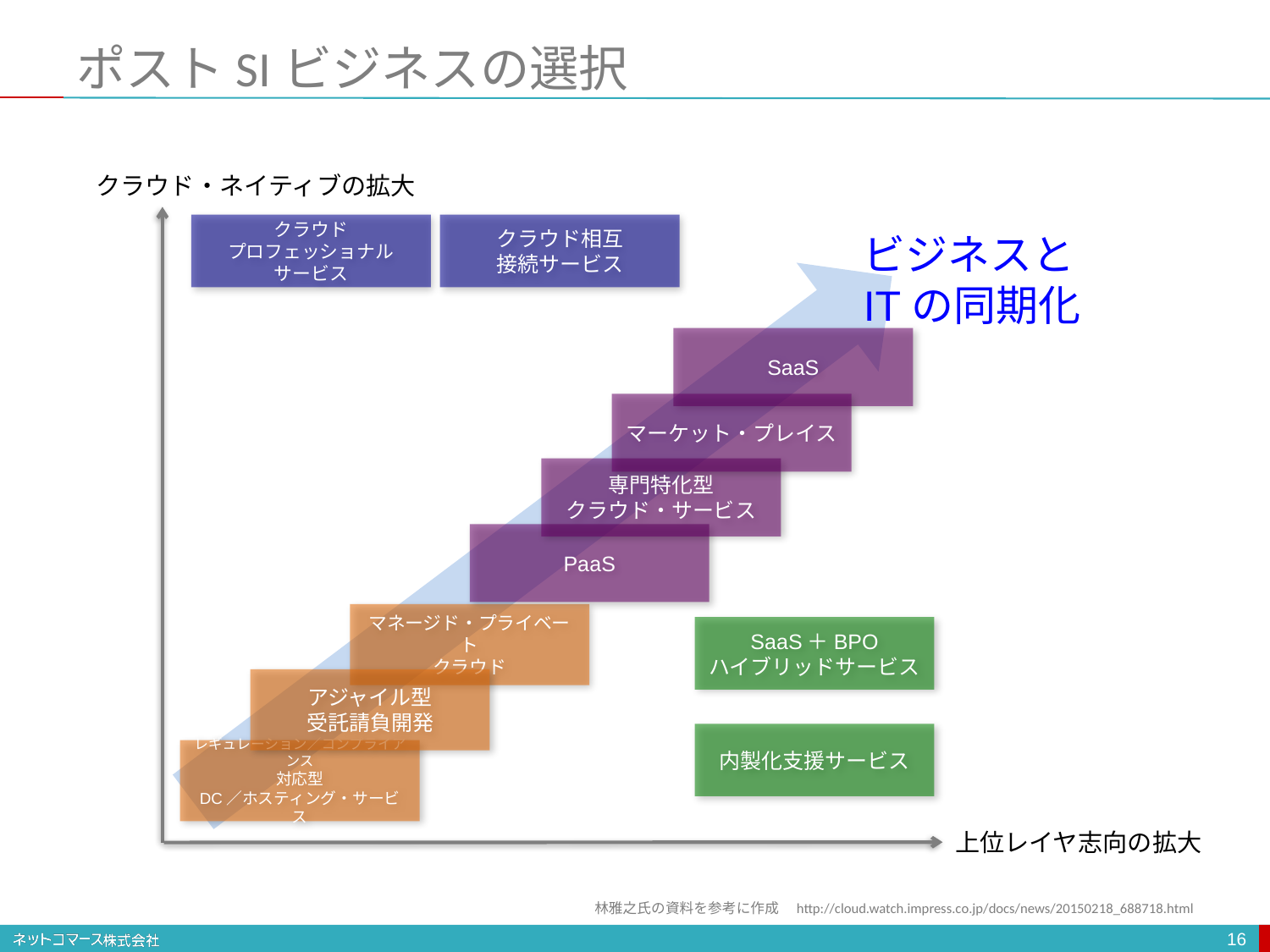

# ポストSIビジネスの選択
クラウド・ネイティブの拡大
クラウド
プロフェッショナル
サービス
クラウド相互
接続サービス
ビジネスと
ITの同期化
SaaS
マーケット・プレイス
専門特化型
クラウド・サービス

PaaS
マネージド・プライベート
クラウド
SaaS＋BPO
ハイブリッドサービス
アジャイル型
受託請負開発
内製化支援サービス
レギュレーション／コンプライアンス
対応型
DC／ホスティング・サービス
上位レイヤ志向の拡大
林雅之氏の資料を参考に作成　http://cloud.watch.impress.co.jp/docs/news/20150218_688718.html
16